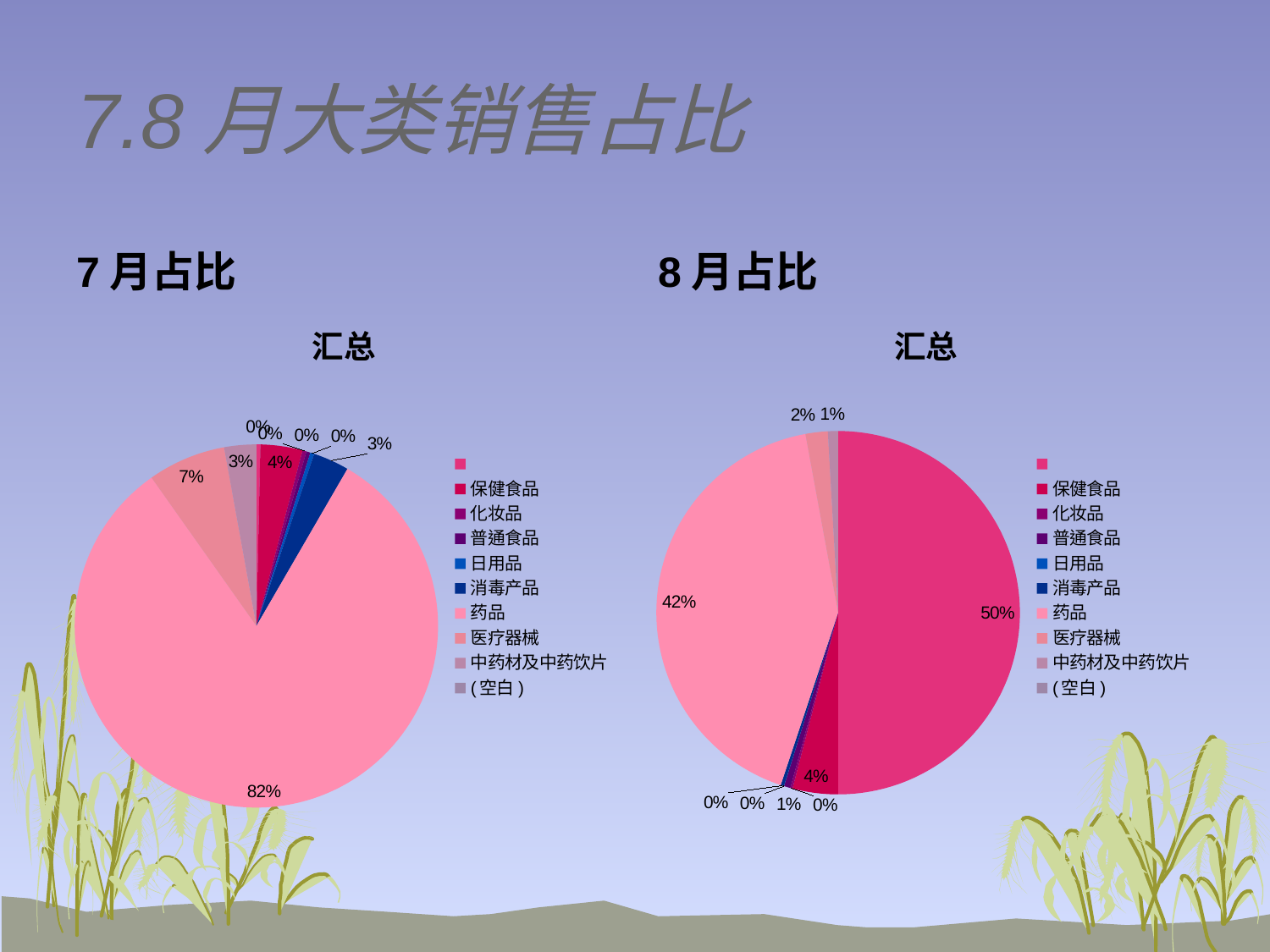

# 7.8月大类销售占比
7月占比
8月占比

### Chart:

| Category | 汇总 |
|---|---|
|  | 2.0 |
| 保健食品 | 21.0 |
| 化妆品 | 2.0 |
| 普通食品 | 2.0 |
| 日用品 | 2.0 |
| 消毒产品 | 18.0 |
| 药品 | 460.0 |
| 医疗器械 | 39.0 |
| 中药材及中药饮片 | 16.0 |
| (空白) | None |

### Chart:

| Category | 汇总 |
|---|---|
|  | 28205.780000000002 |
| 保健食品 | 2277.62 |
| 化妆品 | 111.0 |
| 普通食品 | 325.8 |
| 日用品 | 6.85 |
| 消毒产品 | 166.54 |
| 药品 | 23692.28999999999 |
| 医疗器械 | 1116.1799999999998 |
| 中药材及中药饮片 | 509.5 |
| (空白) | None |